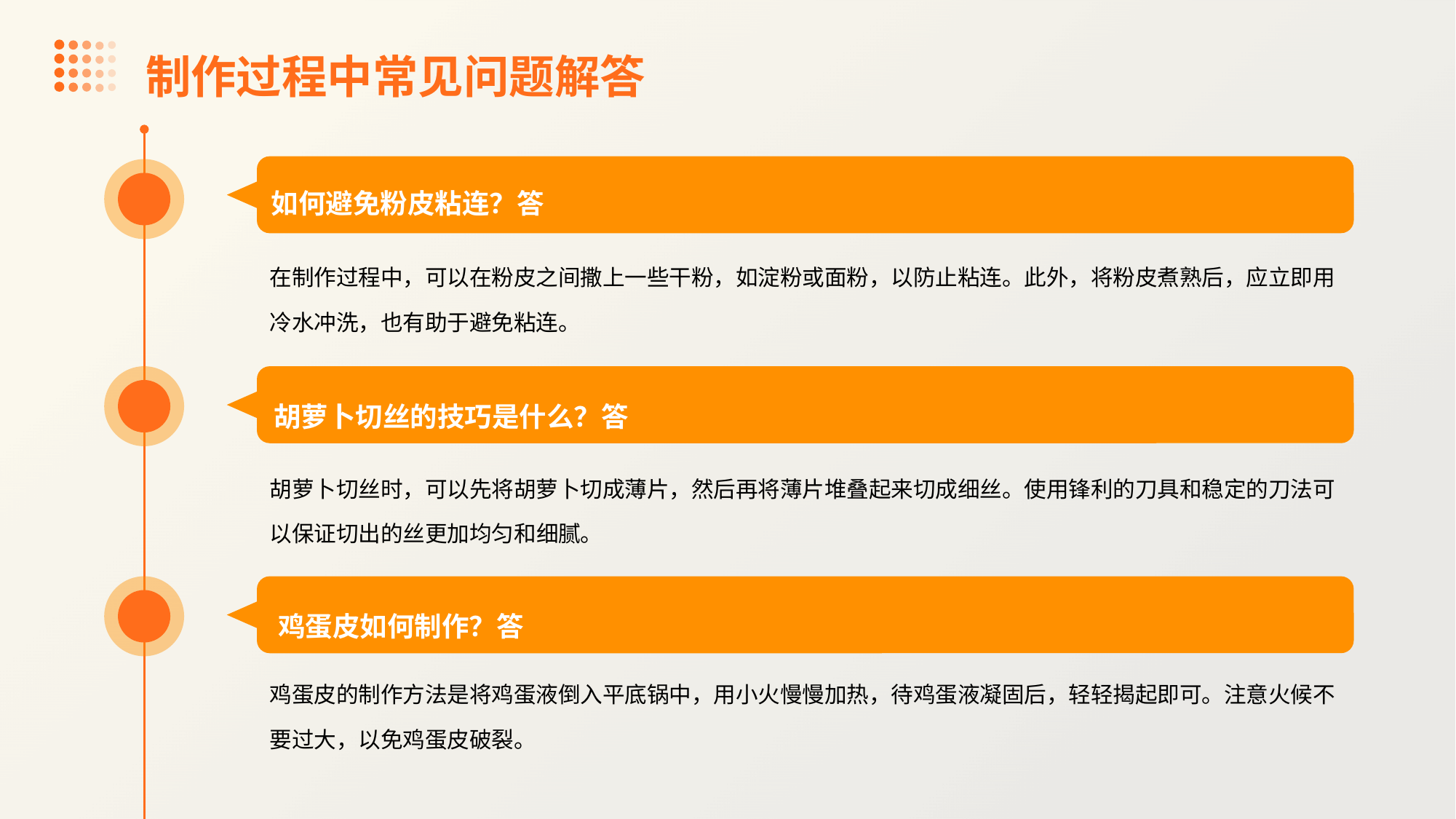

制作过程中常见问题解答

如何避免粉皮粘连？答

在制作过程中，可以在粉皮之间撒上一些干粉，如淀粉或面粉，以防止粘连。此外，将粉皮煮熟后，应立即用冷水冲洗，也有助于避免粘连。

胡萝卜切丝的技巧是什么？答

胡萝卜切丝时，可以先将胡萝卜切成薄片，然后再将薄片堆叠起来切成细丝。使用锋利的刀具和稳定的刀法可以保证切出的丝更加均匀和细腻。

鸡蛋皮如何制作？答

鸡蛋皮的制作方法是将鸡蛋液倒入平底锅中，用小火慢慢加热，待鸡蛋液凝固后，轻轻揭起即可。注意火候不要过大，以免鸡蛋皮破裂。